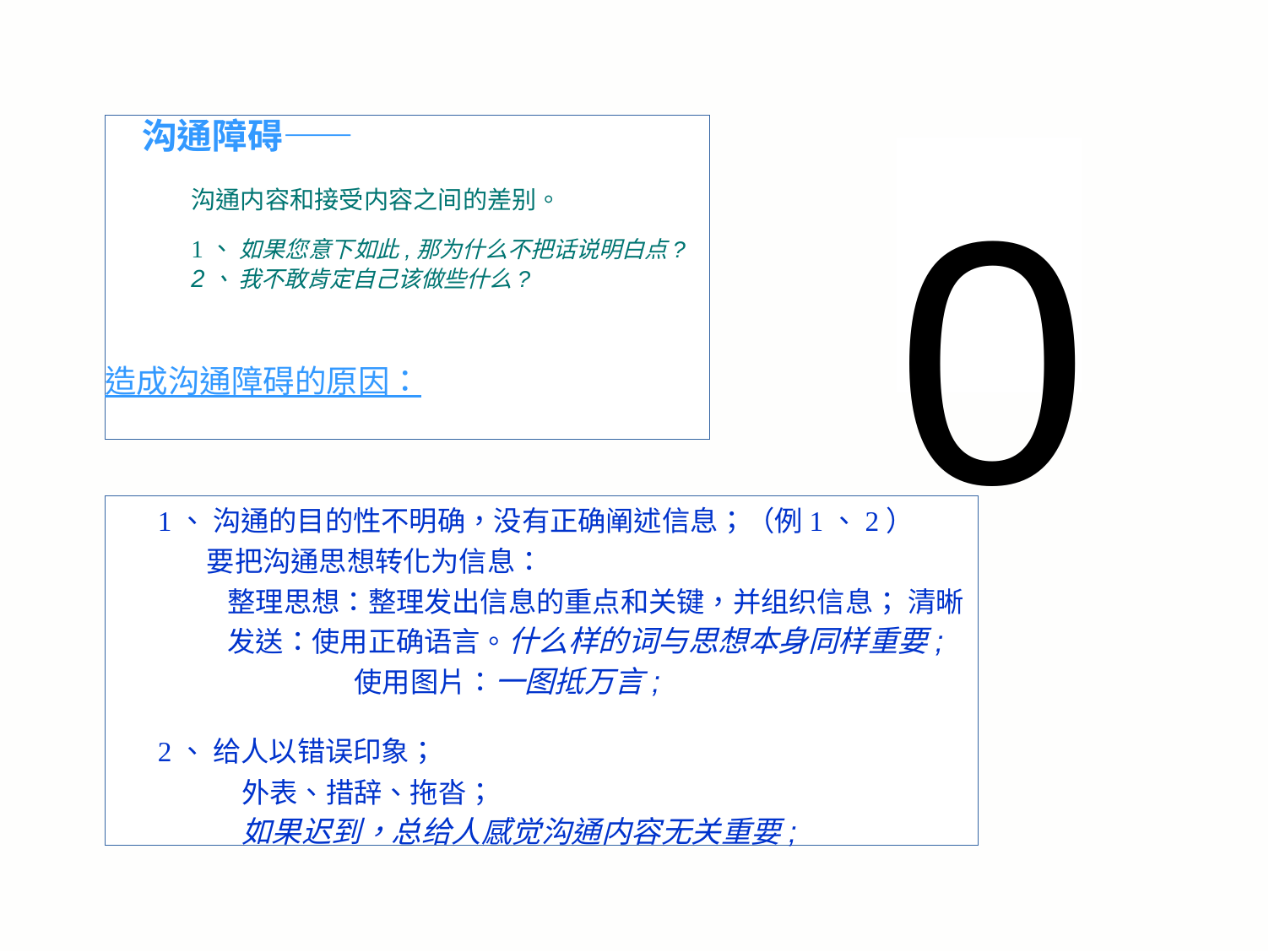

沟通障碍——
沟通内容和接受内容之间的差别。
1、 如果您意下如此,那为什么不把话说明白点?
2、 我不敢肯定自己该做些什么?
造成沟通障碍的原因：
0
1、 沟通的目的性不明确，没有正确阐述信息；（例1、2）
要把沟通思想转化为信息：
整理思想：整理发出信息的重点和关键，并组织信息； 清晰发送：使用正确语言。什么样的词与思想本身同样重要;
使用图片：一图抵万言;
2、 给人以错误印象；
外表、措辞、拖沓；
如果迟到，总给人感觉沟通内容无关重要;